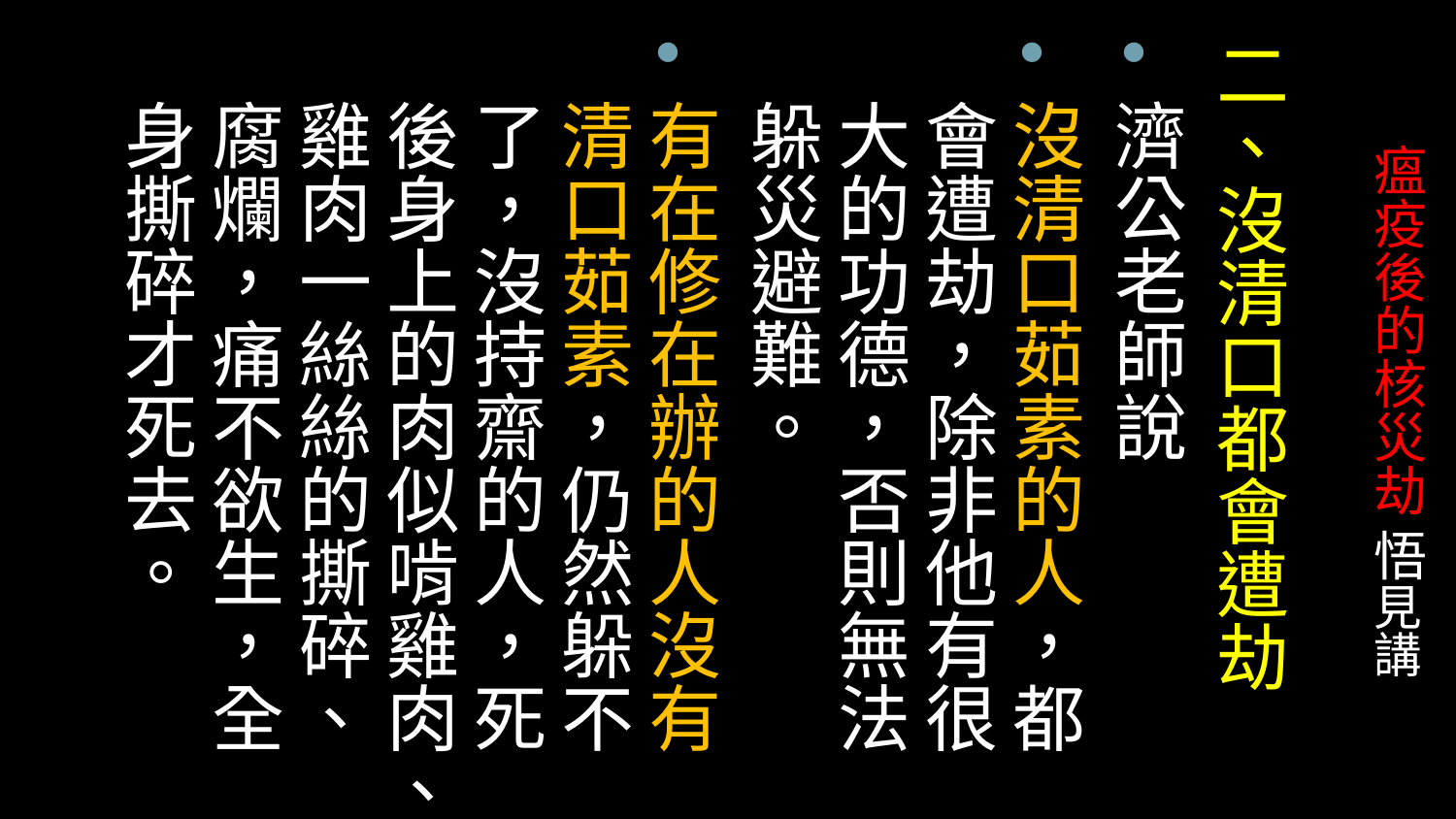

二、沒清口都會遭劫
濟公老師說
沒清口茹素的人，都會遭劫，除非他有很大的功德，否則無法躲災避難。
有在修在辦的人沒有清口茹素，仍然躲不了，沒持齋的人，死後身上的肉似啃雞肉、雞肉一絲絲的撕碎、腐爛，痛不欲生，全身撕碎才死去。

# 瘟疫後的核災劫 悟見講